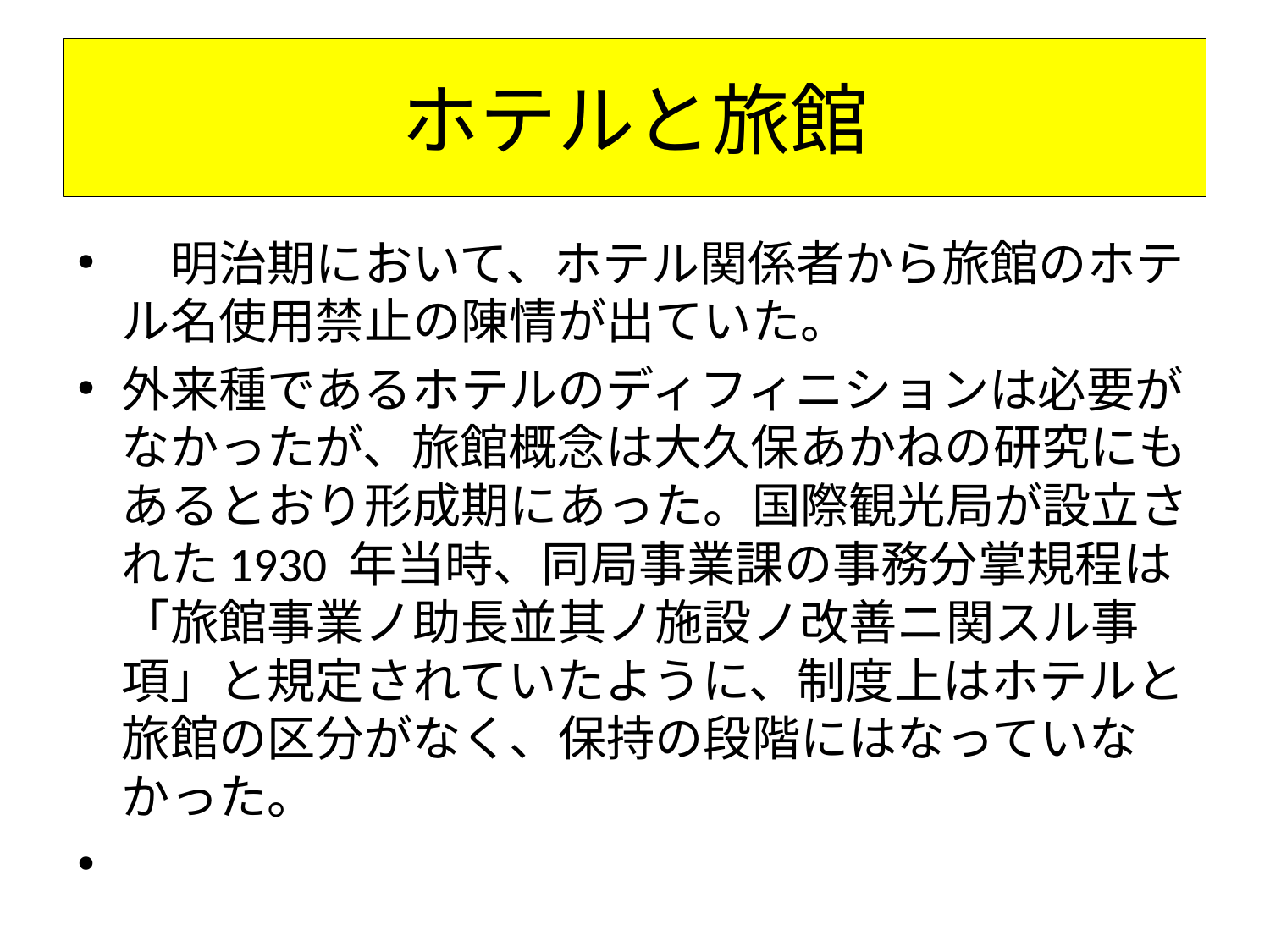

# ホテルと旅館
　明治期において、ホテル関係者から旅館のホテル名使用禁止の陳情が出ていた。
外来種であるホテルのディフィニションは必要がなかったが、旅館概念は大久保あかねの研究にもあるとおり形成期にあった。国際観光局が設立された1930 年当時、同局事業課の事務分掌規程は「旅館事業ノ助長並其ノ施設ノ改善ニ関スル事項」と規定されていたように、制度上はホテルと旅館の区分がなく、保持の段階にはなっていなかった。